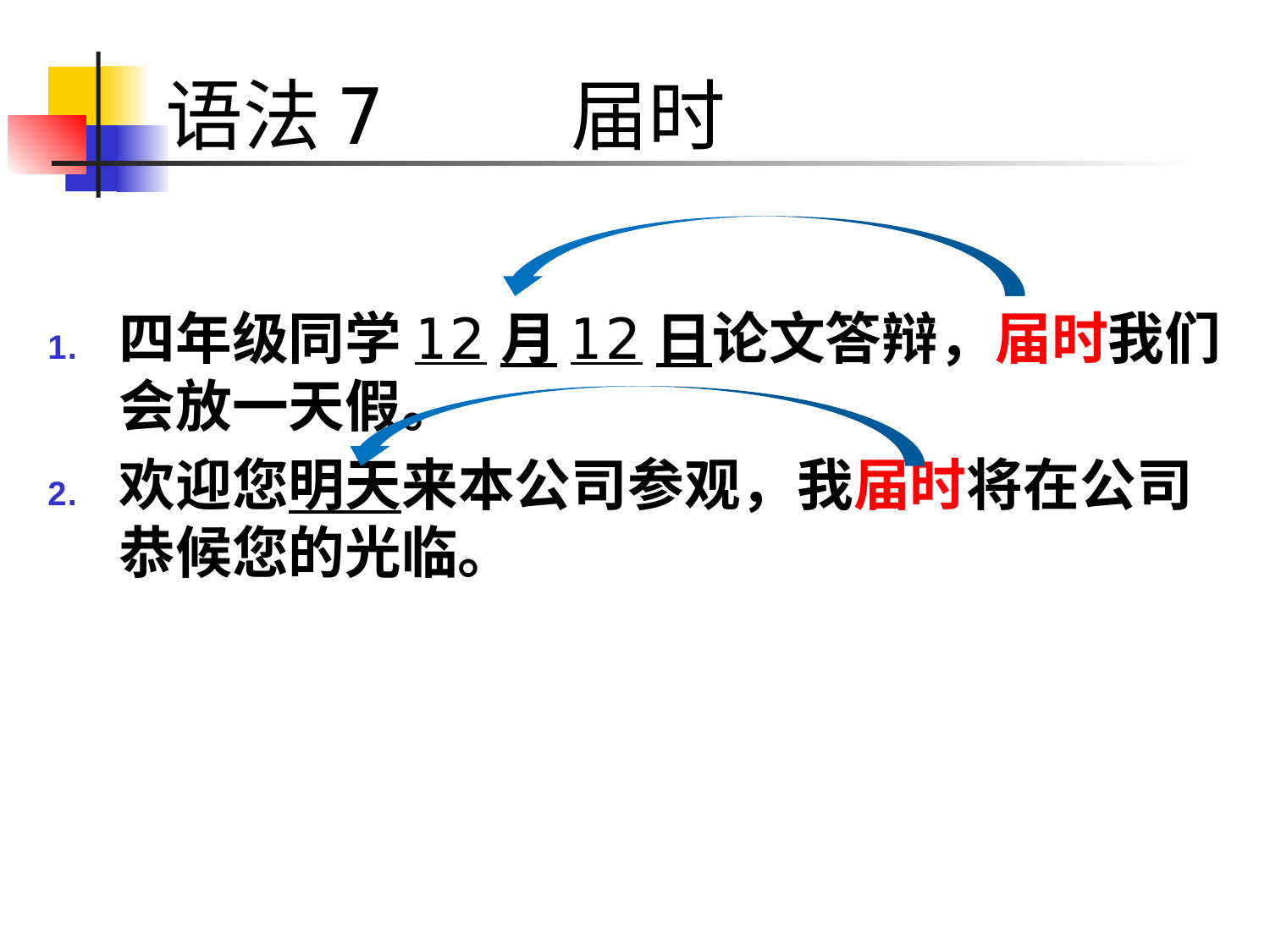

# 语法7       届时

四年级同学12月12日论文答辩，届时我们会放一天假。
欢迎您明天来本公司参观，我届时将在公司恭候您的光临。